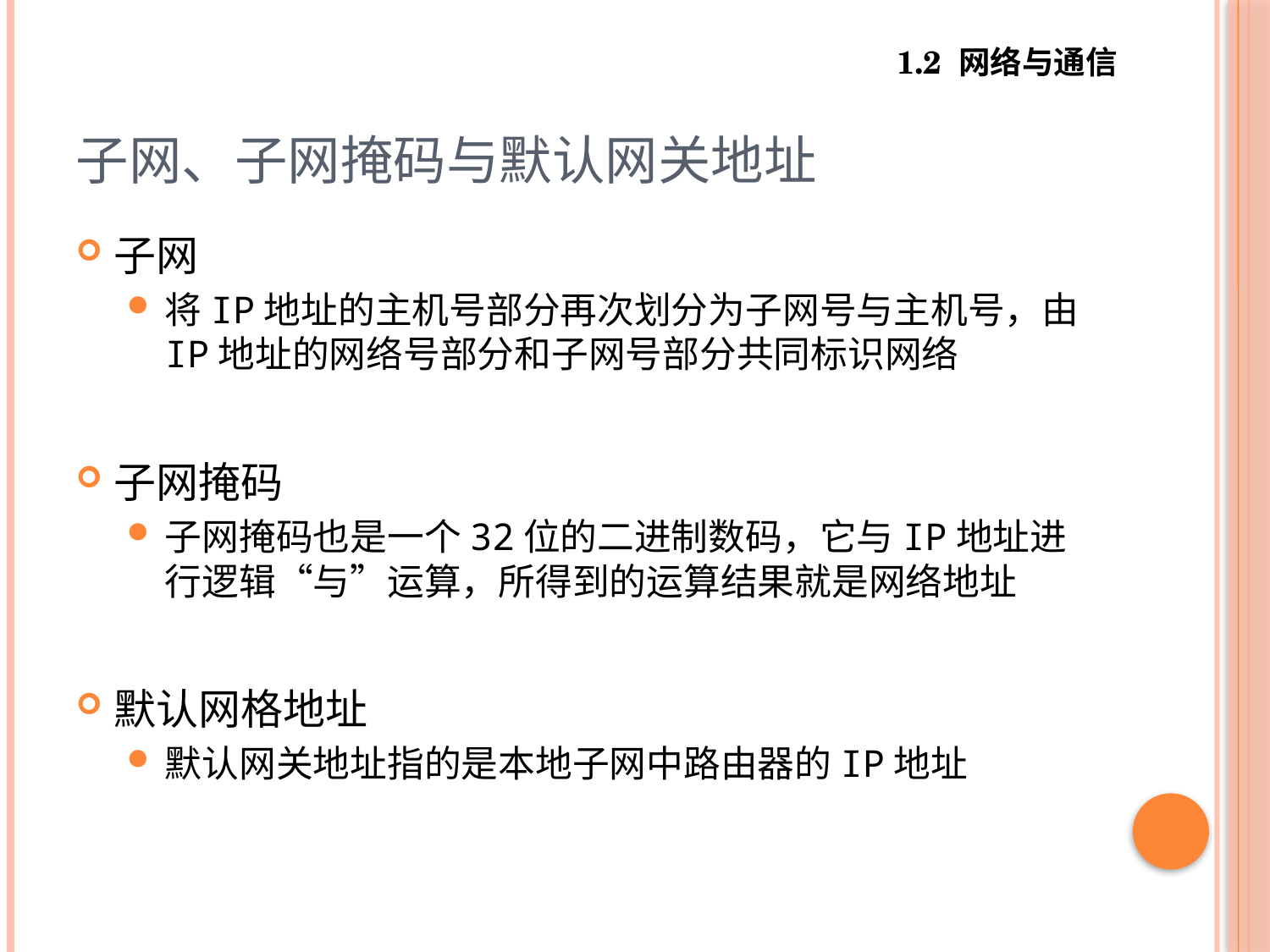

1.2 网络与通信
# 子网、子网掩码与默认网关地址
子网
将IP地址的主机号部分再次划分为子网号与主机号，由IP地址的网络号部分和子网号部分共同标识网络

子网掩码
子网掩码也是一个32位的二进制数码，它与IP地址进行逻辑“与”运算，所得到的运算结果就是网络地址

默认网格地址
默认网关地址指的是本地子网中路由器的IP地址